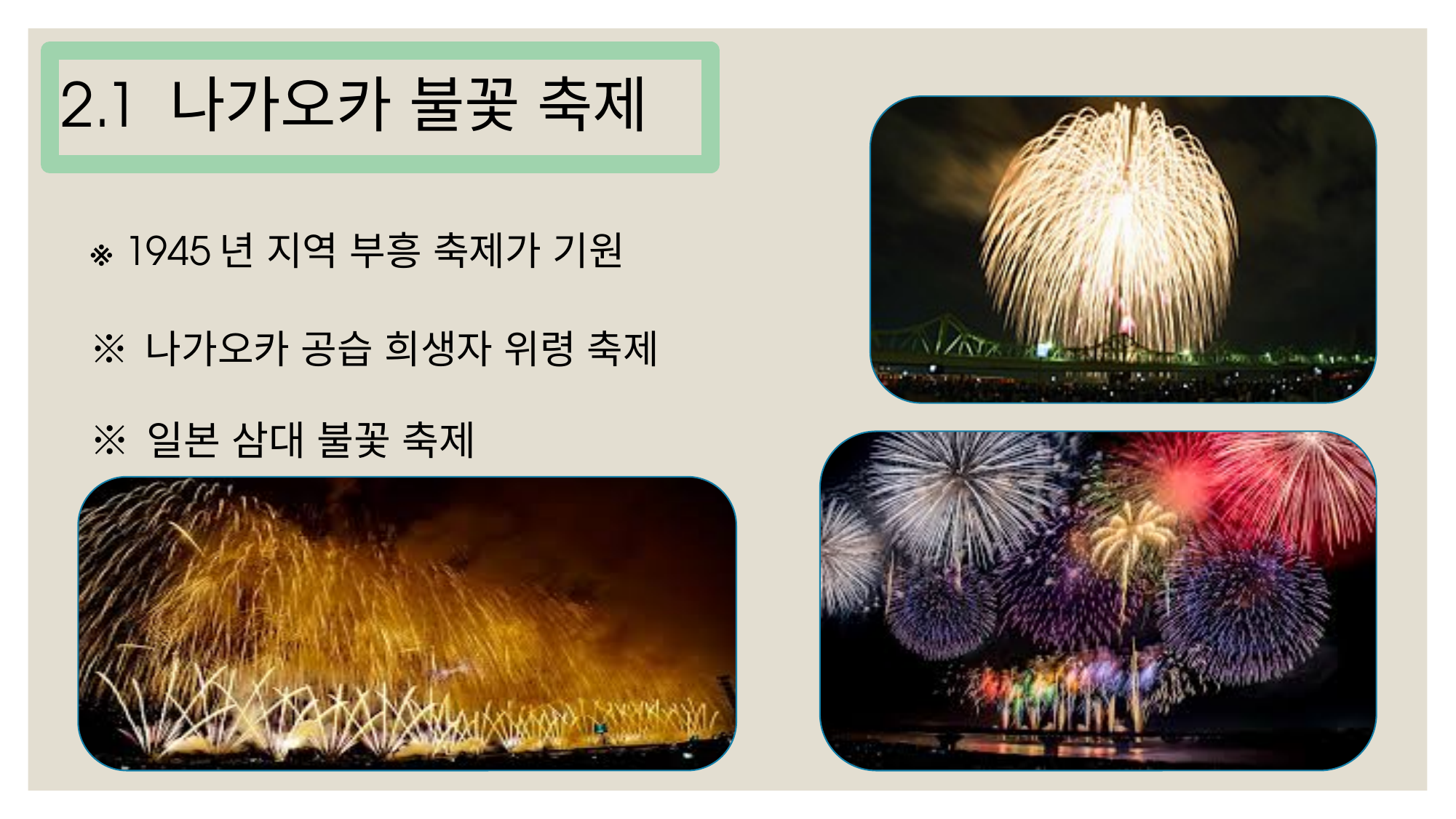

2.1 나가오카 불꽃 축제

※ 1945년 지역 부흥 축제가 기원
※ 나가오카 공습 희생자 위령 축제
※ 일본 삼대 불꽃 축제